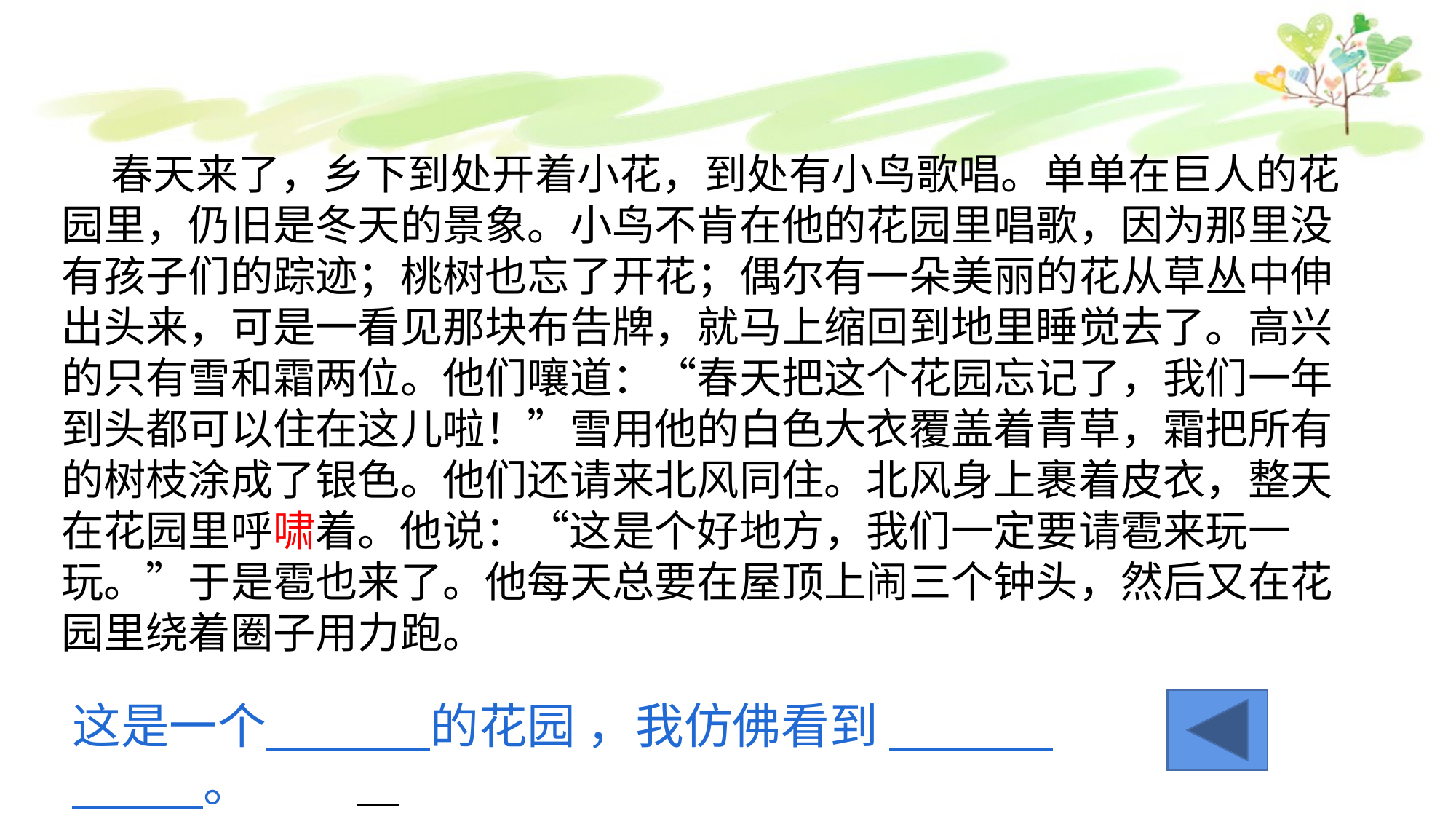

春天来了，乡下到处开着小花，到处有小鸟歌唱。单单在巨人的花园里，仍旧是冬天的景象。小鸟不肯在他的花园里唱歌，因为那里没有孩子们的踪迹；桃树也忘了开花；偶尔有一朵美丽的花从草丛中伸出头来，可是一看见那块布告牌，就马上缩回到地里睡觉去了。高兴的只有雪和霜两位。他们嚷道：“春天把这个花园忘记了，我们一年到头都可以住在这儿啦！”雪用他的白色大衣覆盖着青草，霜把所有的树枝涂成了银色。他们还请来北风同住。北风身上裹着皮衣，整天在花园里呼啸着。他说：“这是个好地方，我们一定要请雹来玩一玩。”于是雹也来了。他每天总要在屋顶上闹三个钟头，然后又在花园里绕着圈子用力跑。

这是一个               的花园 ，我仿佛看到                             。